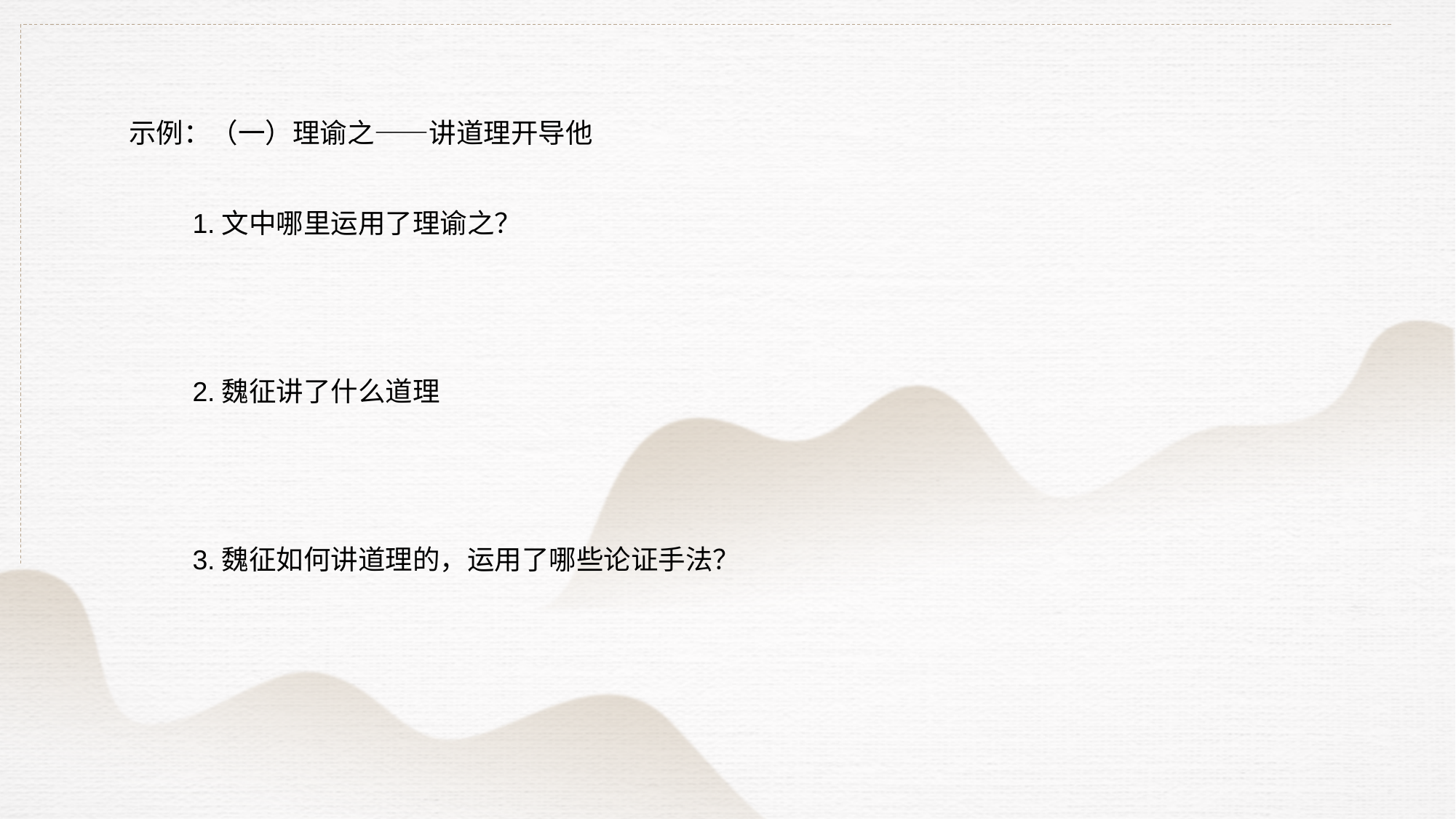

示例：（一）理谕之——讲道理开导他
1.文中哪里运用了理谕之？
2.魏征讲了什么道理
3.魏征如何讲道理的，运用了哪些论证手法？